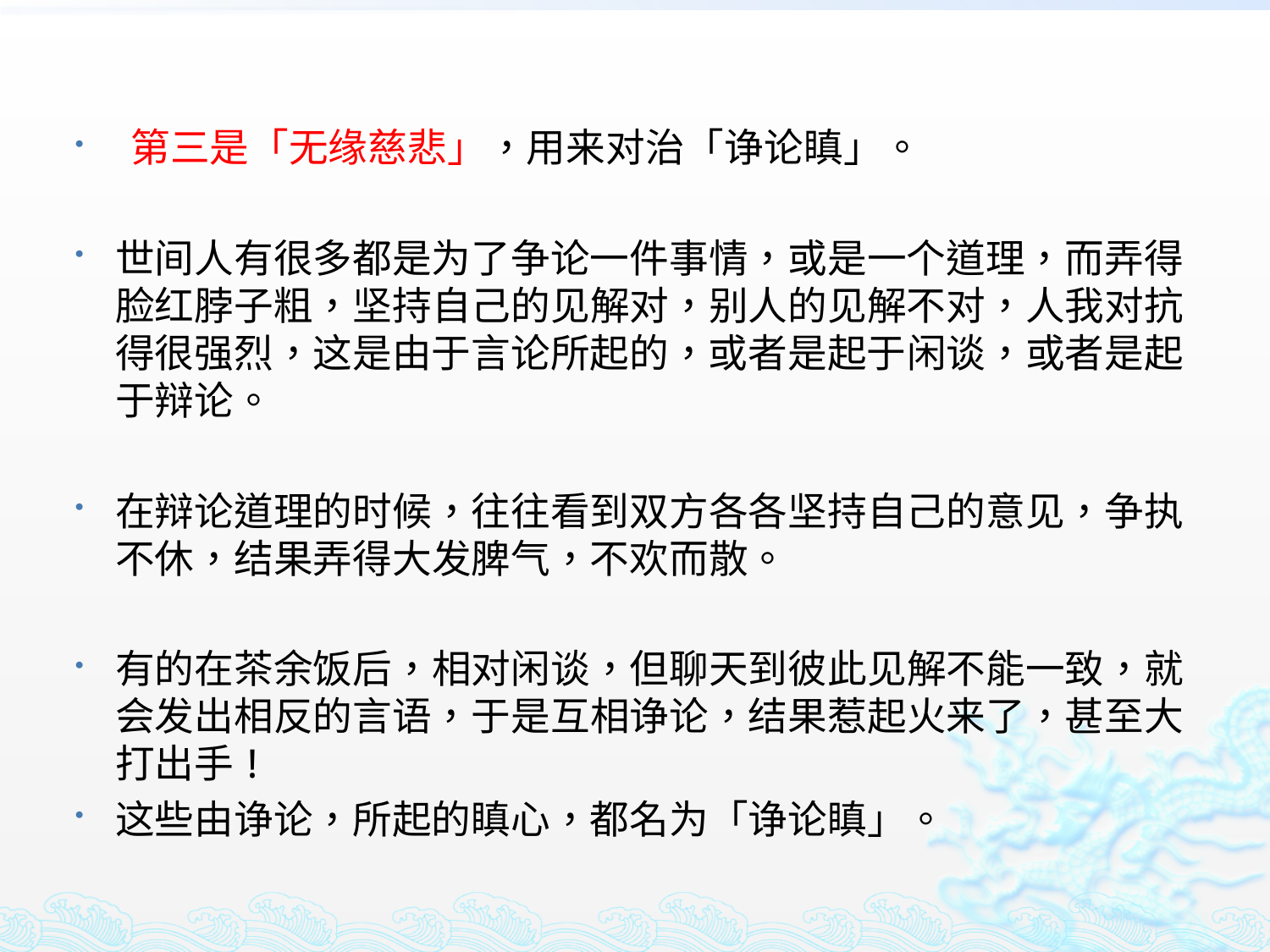

第三是「无缘慈悲」，用来对治「诤论瞋」。

世间人有很多都是为了争论一件事情，或是一个道理，而弄得脸红脖子粗，坚持自己的见解对，别人的见解不对，人我对抗得很强烈，这是由于言论所起的，或者是起于闲谈，或者是起于辩论。

在辩论道理的时候，往往看到双方各各坚持自己的意见，争执不休，结果弄得大发脾气，不欢而散。

有的在茶余饭后，相对闲谈，但聊天到彼此见解不能一致，就会发出相反的言语，于是互相诤论，结果惹起火来了，甚至大打出手!
这些由诤论，所起的瞋心，都名为「诤论瞋」。